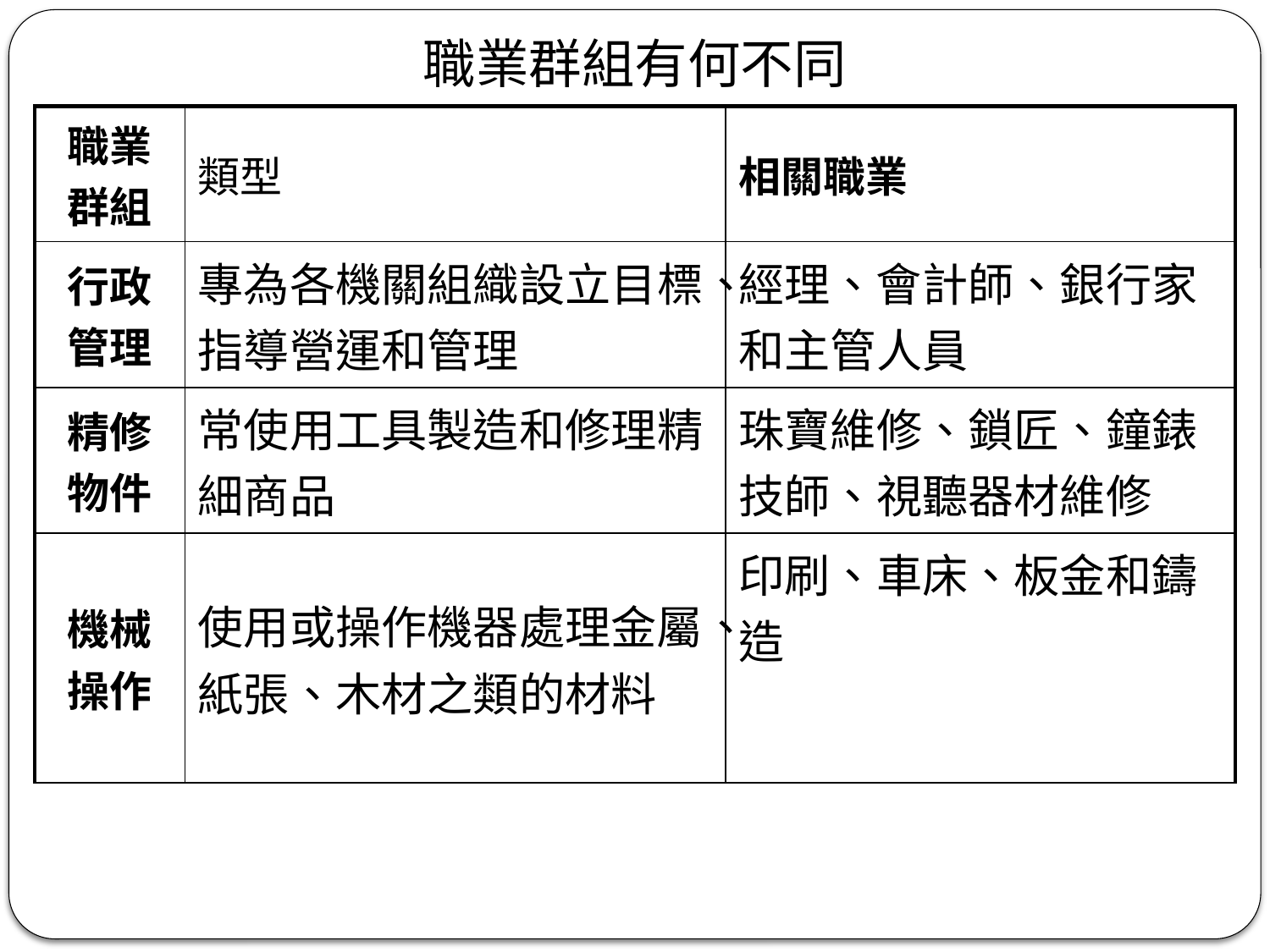

職業群組有何不同
| 職業群組 | 類型 | 相關職業 |
| --- | --- | --- |
| 行政管理 | 專為各機關組織設立目標、指導營運和管理 | 經理、會計師、銀行家和主管人員 |
| 精修物件 | 常使用工具製造和修理精細商品 | 珠寶維修、鎖匠、鐘錶技師、視聽器材維修 |
| 機械操作 | 使用或操作機器處理金屬、紙張、木材之類的材料 | 印刷、車床、板金和鑄造 |